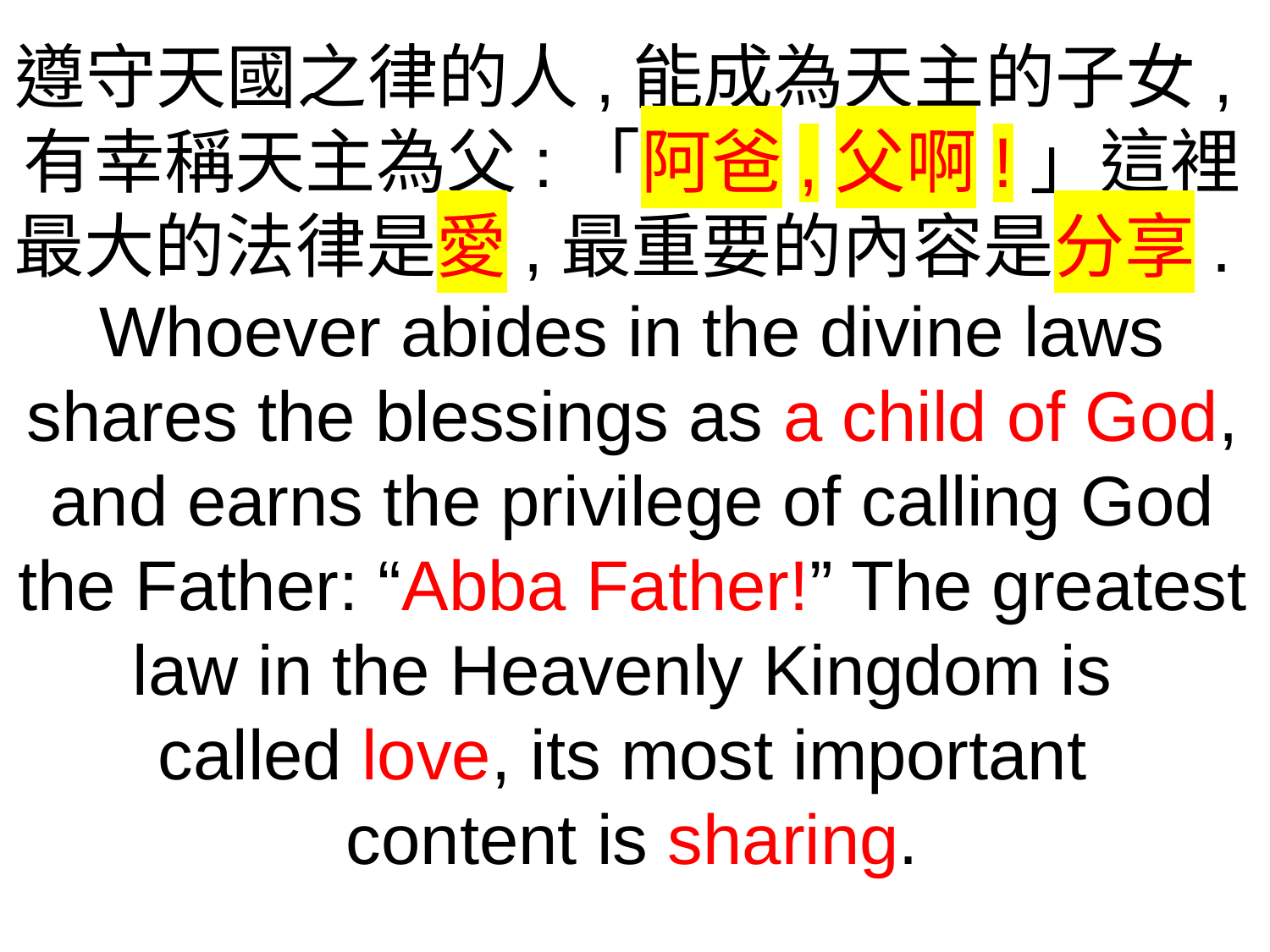

遵守天國之律的人,能成為天主的子女,有幸稱天主為父:「阿爸,父啊!」這裡最大的法律是愛,最重要的內容是分享.
Whoever abides in the divine laws shares the blessings as a child of God, and earns the privilege of calling God the Father: “Abba Father!” The greatest law in the Heavenly Kingdom is
called love, its most important
content is sharing.